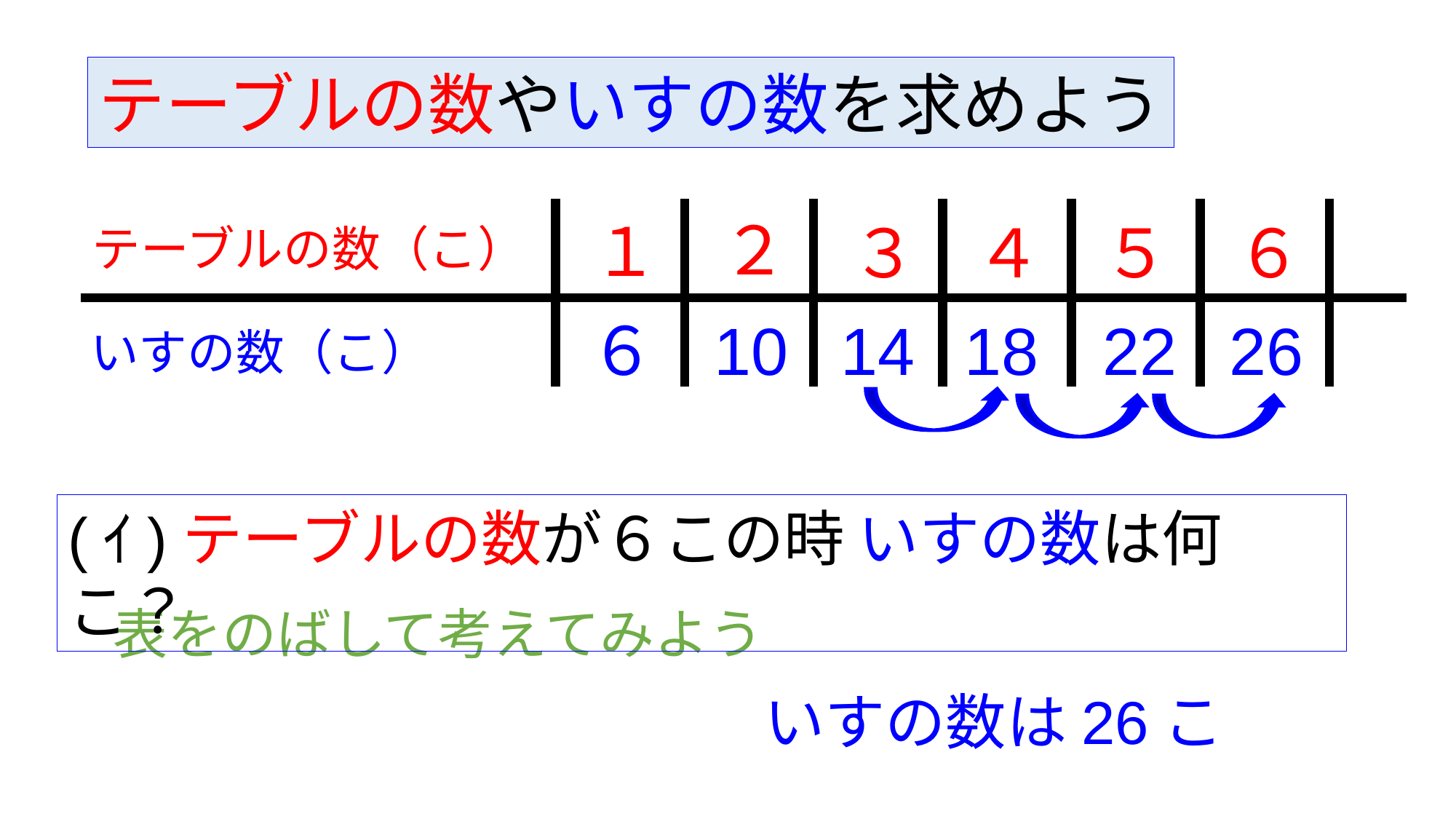

テーブルの数やいすの数を求めよう
２
１
３
４
５
６
テーブルの数（こ）
６
10
14
18
22
26
いすの数（こ）

(ｲ)テーブルの数が６この時 いすの数は何こ？
表をのばして考えてみよう
いすの数は26こ